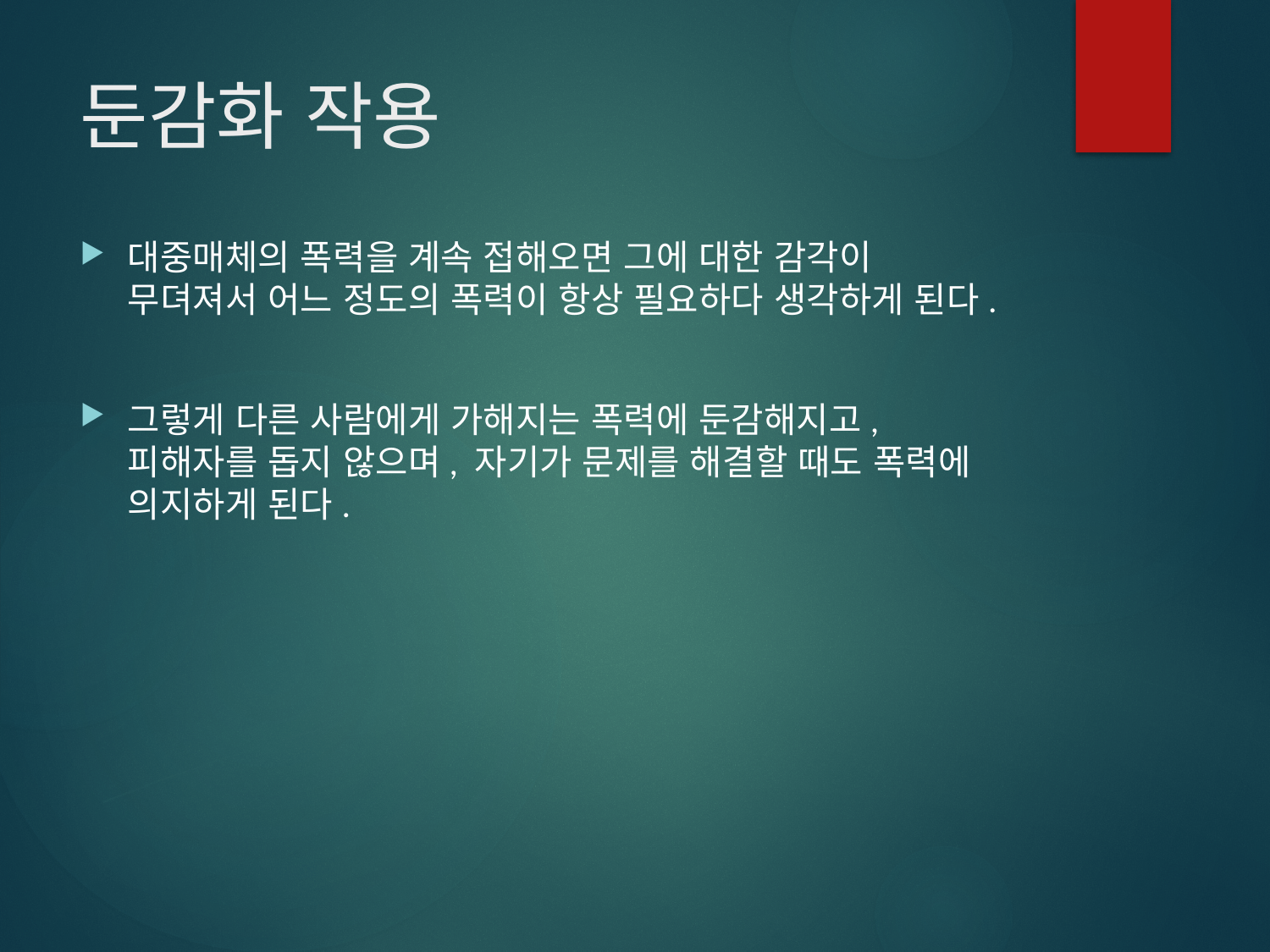

# 둔감화 작용
대중매체의 폭력을 계속 접해오면 그에 대한 감각이 무뎌져서 어느 정도의 폭력이 항상 필요하다 생각하게 된다.

그렇게 다른 사람에게 가해지는 폭력에 둔감해지고, 피해자를 돕지 않으며, 자기가 문제를 해결할 때도 폭력에 의지하게 된다.